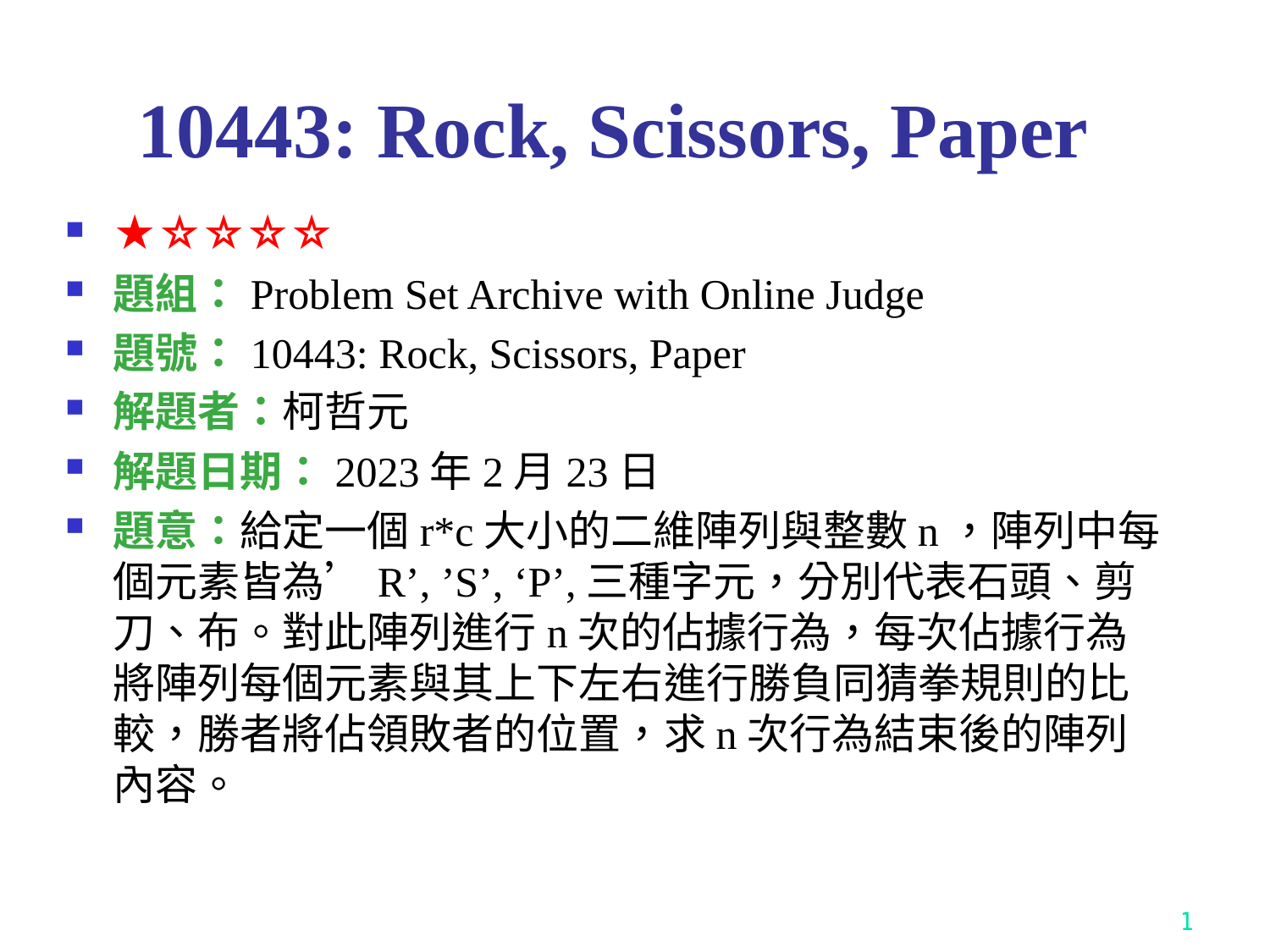

# 10443: Rock, Scissors, Paper
★☆☆☆☆
題組：Problem Set Archive with Online Judge
題號：10443: Rock, Scissors, Paper
解題者：柯哲元
解題日期：2023年2月23日
題意：給定一個r*c大小的二維陣列與整數n，陣列中每個元素皆為’R’, ’S’, ‘P’,三種字元，分別代表石頭、剪刀、布。對此陣列進行n次的佔據行為，每次佔據行為將陣列每個元素與其上下左右進行勝負同猜拳規則的比較，勝者將佔領敗者的位置，求n次行為結束後的陣列內容。
1